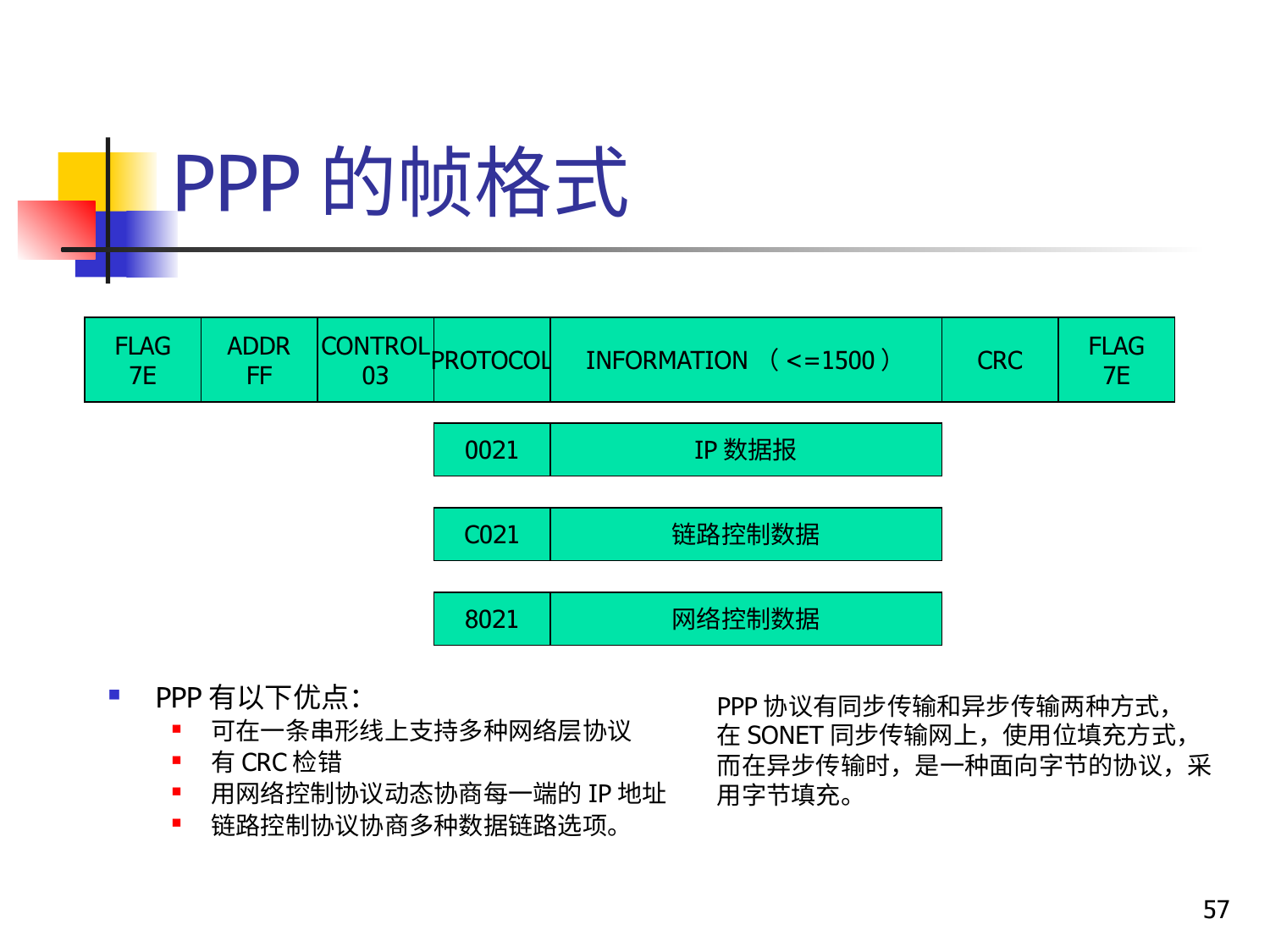

# PPP的帧格式
FLAG
7E
ADDR
FF
CONTROL
03
PROTOCOL
INFORMATION（<=1500）
CRC
FLAG
7E
0021
IP数据报
C021
链路控制数据
8021
网络控制数据
PPP有以下优点：
可在一条串形线上支持多种网络层协议
有CRC检错
用网络控制协议动态协商每一端的IP地址
链路控制协议协商多种数据链路选项。
PPP协议有同步传输和异步传输两种方式，
在SONET同步传输网上，使用位填充方式，而在异步传输时，是一种面向字节的协议，采用字节填充。
57